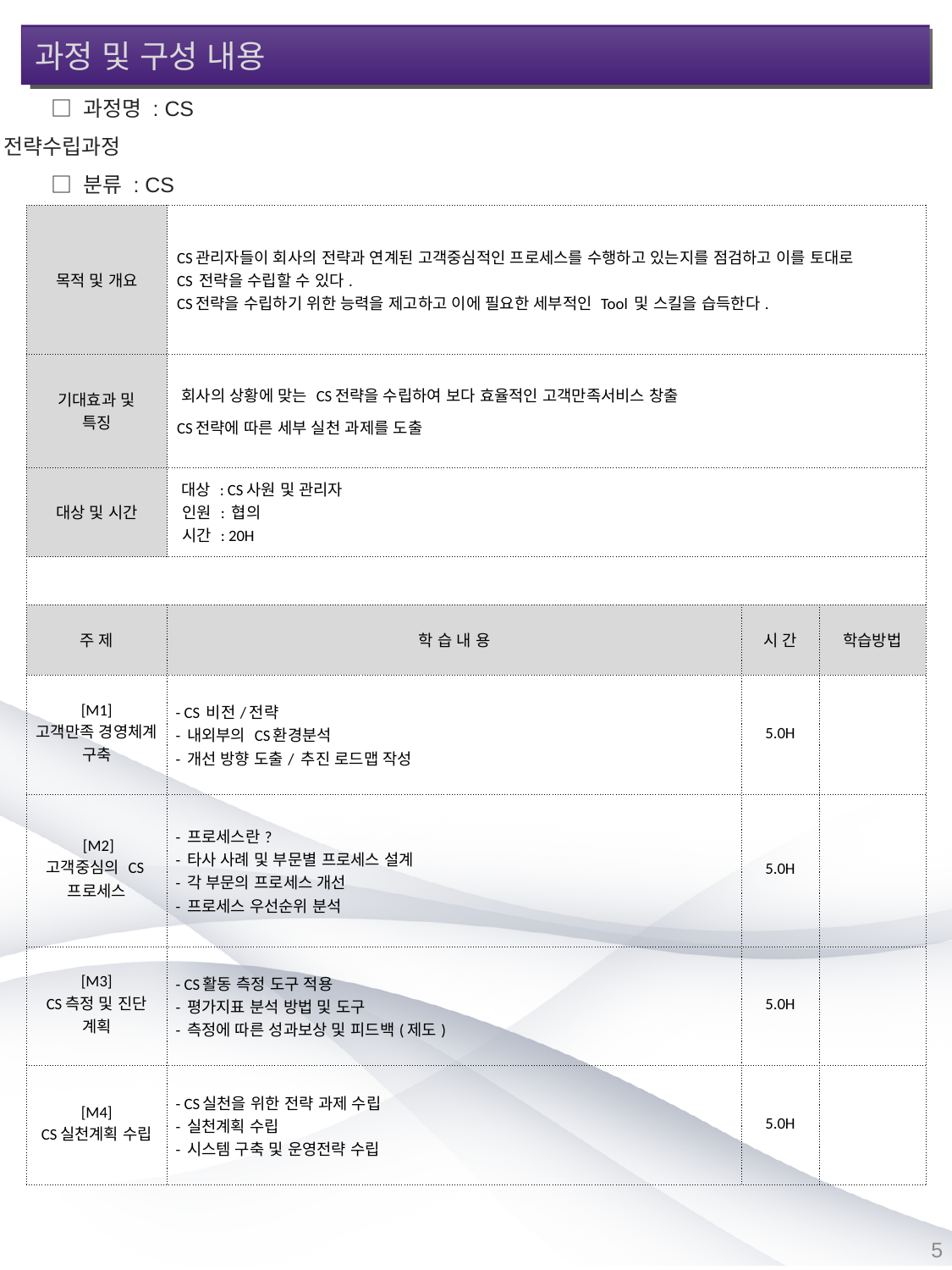

과정 및 구성 내용
□ 과정명 : CS전략수립과정
□ 분류 : CS
| 목적 및 개요 | CS관리자들이 회사의 전략과 연계된 고객중심적인 프로세스를 수행하고 있는지를 점검하고 이를 토대로 CS 전략을 수립할 수 있다. CS전략을 수립하기 위한 능력을 제고하고 이에 필요한 세부적인 Tool 및 스킬을 습득한다. |  |  |
| --- | --- | --- | --- |
| 기대효과 및 특징 | 회사의 상황에 맞는 CS전략을 수립하여 보다 효율적인 고객만족서비스 창출 CS전략에 따른 세부 실천 과제를 도출 |  |  |
| 대상 및 시간 | 대상 : CS사원 및 관리자 인원 : 협의 시간 : 20H |  |  |
|  |  |  |  |
| 주 제 | 학 습 내 용 | 시 간 | 학습방법 |
| [M1] 고객만족 경영체계 구축 | - CS 비전/전략 - 내외부의 CS환경분석 - 개선 방향 도출/ 추진 로드맵 작성 | 5.0H |  |
| [M2] 고객중심의 CS프로세스 | - 프로세스란? - 타사 사례 및 부문별 프로세스 설계 - 각 부문의 프로세스 개선 - 프로세스 우선순위 분석 | 5.0H |  |
| [M3] CS측정 및 진단 계획 | - CS활동 측정 도구 적용 - 평가지표 분석 방법 및 도구 - 측정에 따른 성과보상 및 피드백(제도) | 5.0H |  |
| [M4] CS실천계획 수립 | - CS실천을 위한 전략 과제 수립 - 실천계획 수립 - 시스템 구축 및 운영전략 수립 | 5.0H |  |
5